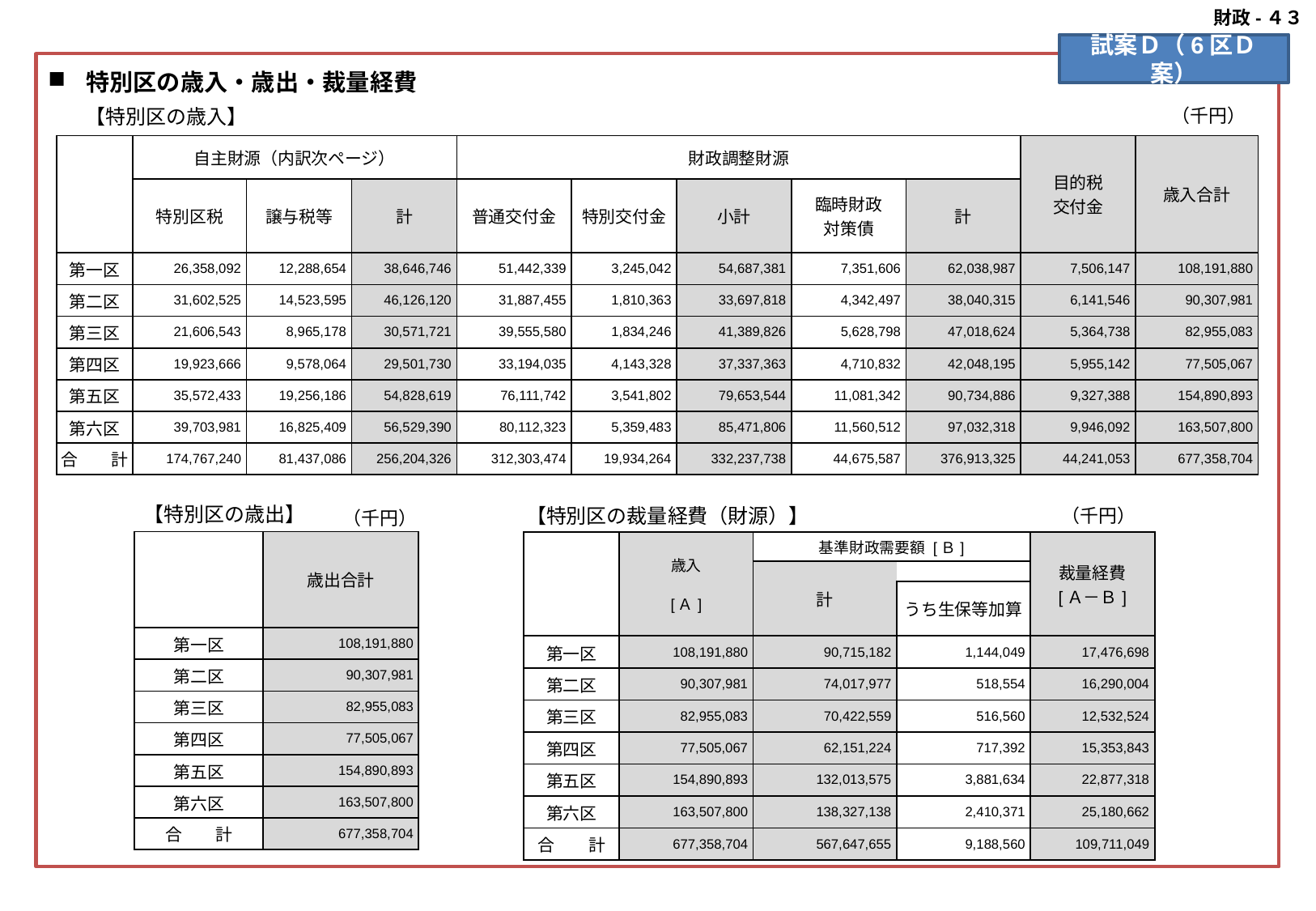

財政-４３
#
試案Ｄ（6区Ｄ案）

特別区の歳入・歳出・裁量経費

（千円）
【特別区の歳入】
|  | 自主財源（内訳次ページ） |  |  | 財政調整財源 |  |  |  |  | 目的税 交付金 | 歳入合計 |
| --- | --- | --- | --- | --- | --- | --- | --- | --- | --- | --- |
|  | 特別区税 | 譲与税等 | 計 | 普通交付金 | 特別交付金 | 小計 | 臨時財政 対策債 | 計 |  |  |
| 第一区 | 26,358,092 | 12,288,654 | 38,646,746 | 51,442,339 | 3,245,042 | 54,687,381 | 7,351,606 | 62,038,987 | 7,506,147 | 108,191,880 |
| 第二区 | 31,602,525 | 14,523,595 | 46,126,120 | 31,887,455 | 1,810,363 | 33,697,818 | 4,342,497 | 38,040,315 | 6,141,546 | 90,307,981 |
| 第三区 | 21,606,543 | 8,965,178 | 30,571,721 | 39,555,580 | 1,834,246 | 41,389,826 | 5,628,798 | 47,018,624 | 5,364,738 | 82,955,083 |
| 第四区 | 19,923,666 | 9,578,064 | 29,501,730 | 33,194,035 | 4,143,328 | 37,337,363 | 4,710,832 | 42,048,195 | 5,955,142 | 77,505,067 |
| 第五区 | 35,572,433 | 19,256,186 | 54,828,619 | 76,111,742 | 3,541,802 | 79,653,544 | 11,081,342 | 90,734,886 | 9,327,388 | 154,890,893 |
| 第六区 | 39,703,981 | 16,825,409 | 56,529,390 | 80,112,323 | 5,359,483 | 85,471,806 | 11,560,512 | 97,032,318 | 9,946,092 | 163,507,800 |
| 合　　計 | 174,767,240 | 81,437,086 | 256,204,326 | 312,303,474 | 19,934,264 | 332,237,738 | 44,675,587 | 376,913,325 | 44,241,053 | 677,358,704 |
【特別区の歳出】
【特別区の裁量経費（財源）】
（千円）
（千円）
|  | 歳出合計 |
| --- | --- |
| 第一区 | 108,191,880 |
| 第二区 | 90,307,981 |
| 第三区 | 82,955,083 |
| 第四区 | 77,505,067 |
| 第五区 | 154,890,893 |
| 第六区 | 163,507,800 |
| 合　　計 | 677,358,704 |
|  | 歳入 [Ａ] | 基準財政需要額 [Ｂ] |  | 裁量経費 [Ａ－Ｂ] |
| --- | --- | --- | --- | --- |
|  |  | 計 |  |  |
|  |  |  | うち生保等加算 |  |
| 第一区 | 108,191,880 | 90,715,182 | 1,144,049 | 17,476,698 |
| 第二区 | 90,307,981 | 74,017,977 | 518,554 | 16,290,004 |
| 第三区 | 82,955,083 | 70,422,559 | 516,560 | 12,532,524 |
| 第四区 | 77,505,067 | 62,151,224 | 717,392 | 15,353,843 |
| 第五区 | 154,890,893 | 132,013,575 | 3,881,634 | 22,877,318 |
| 第六区 | 163,507,800 | 138,327,138 | 2,410,371 | 25,180,662 |
| 合　　計 | 677,358,704 | 567,647,655 | 9,188,560 | 109,711,049 |